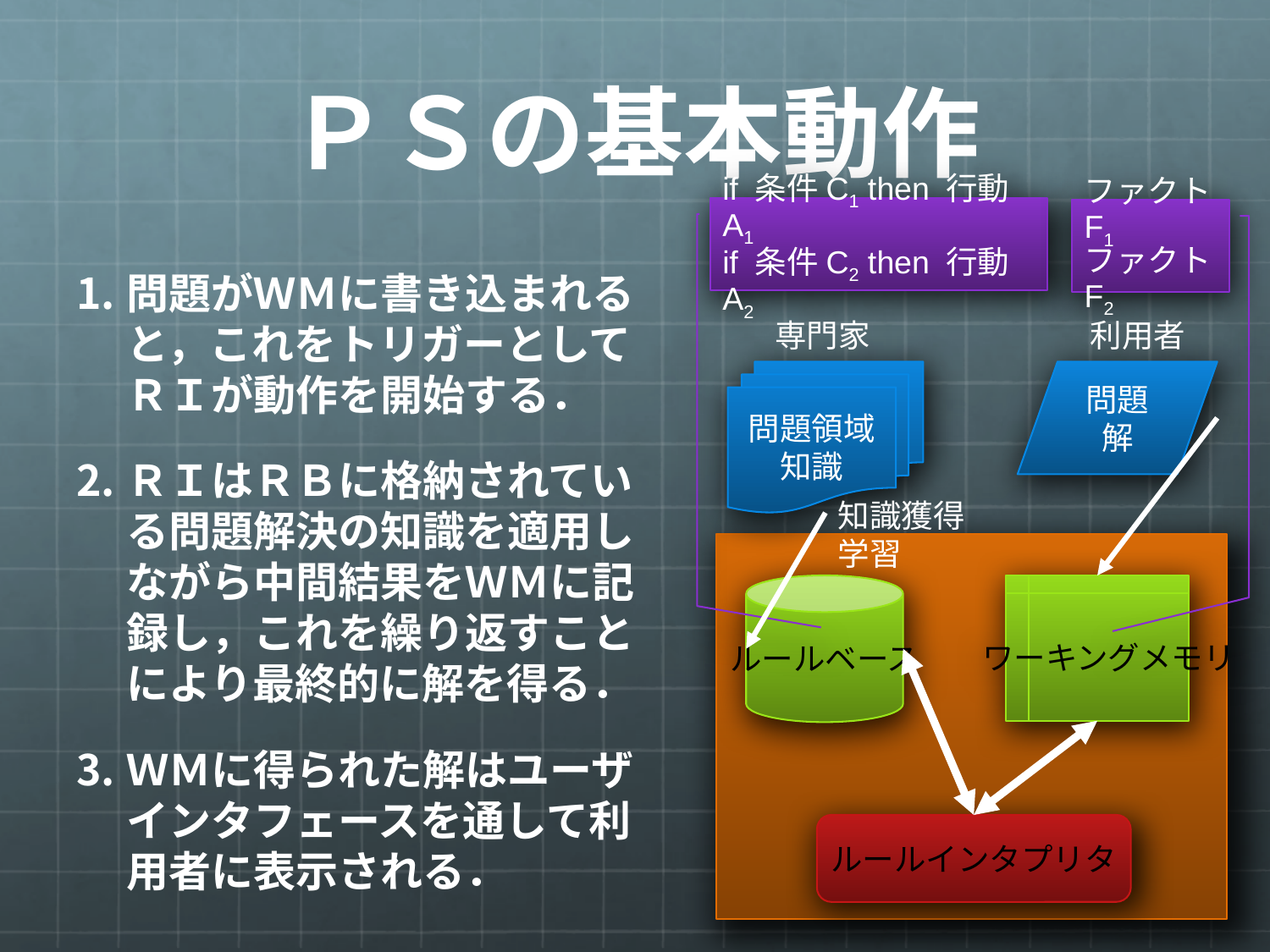

# ＰＳの基本動作
if 条件C1 then 行動A1
if 条件C2 then 行動A2
ファクトF1
ファクトF2
問題がＷＭに書き込まれると，これをトリガーとしてＲＩが動作を開始する．
ＲＩはＲＢに格納されている問題解決の知識を適用しながら中間結果をＷＭに記録し，これを繰り返すことにより最終的に解を得る．
ＷＭに得られた解はユーザインタフェースを通して利用者に表示される．
専門家
利用者
問題領域
知識
問題
解
知識獲得
学習

ルールベース
ワーキングメモリ
ルールインタプリタ